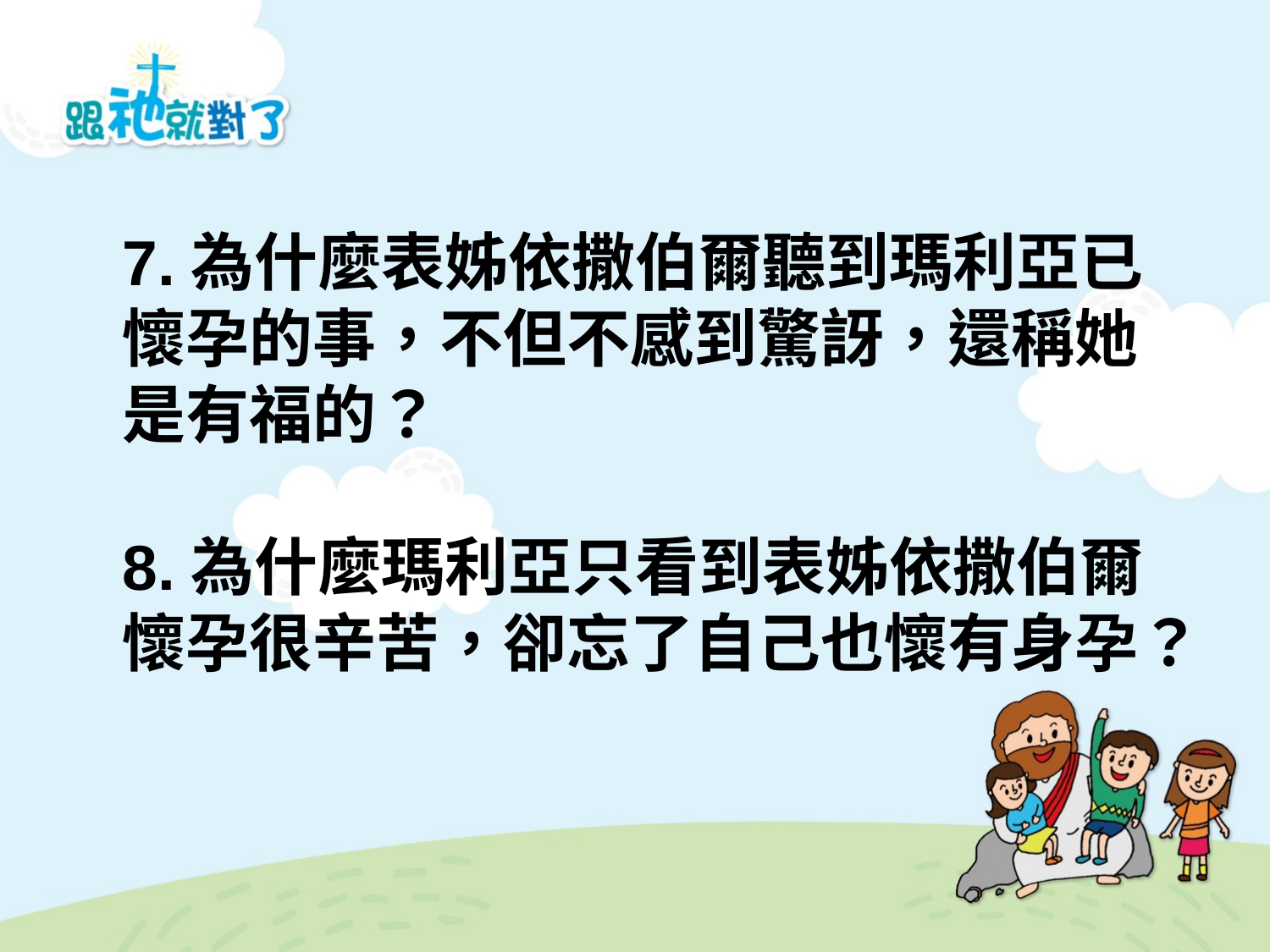

7.為什麼表姊依撒伯爾聽到瑪利亞已懷孕的事，不但不感到驚訝，還稱她是有福的？

8.為什麼瑪利亞只看到表姊依撒伯爾懷孕很辛苦，卻忘了自己也懷有身孕？